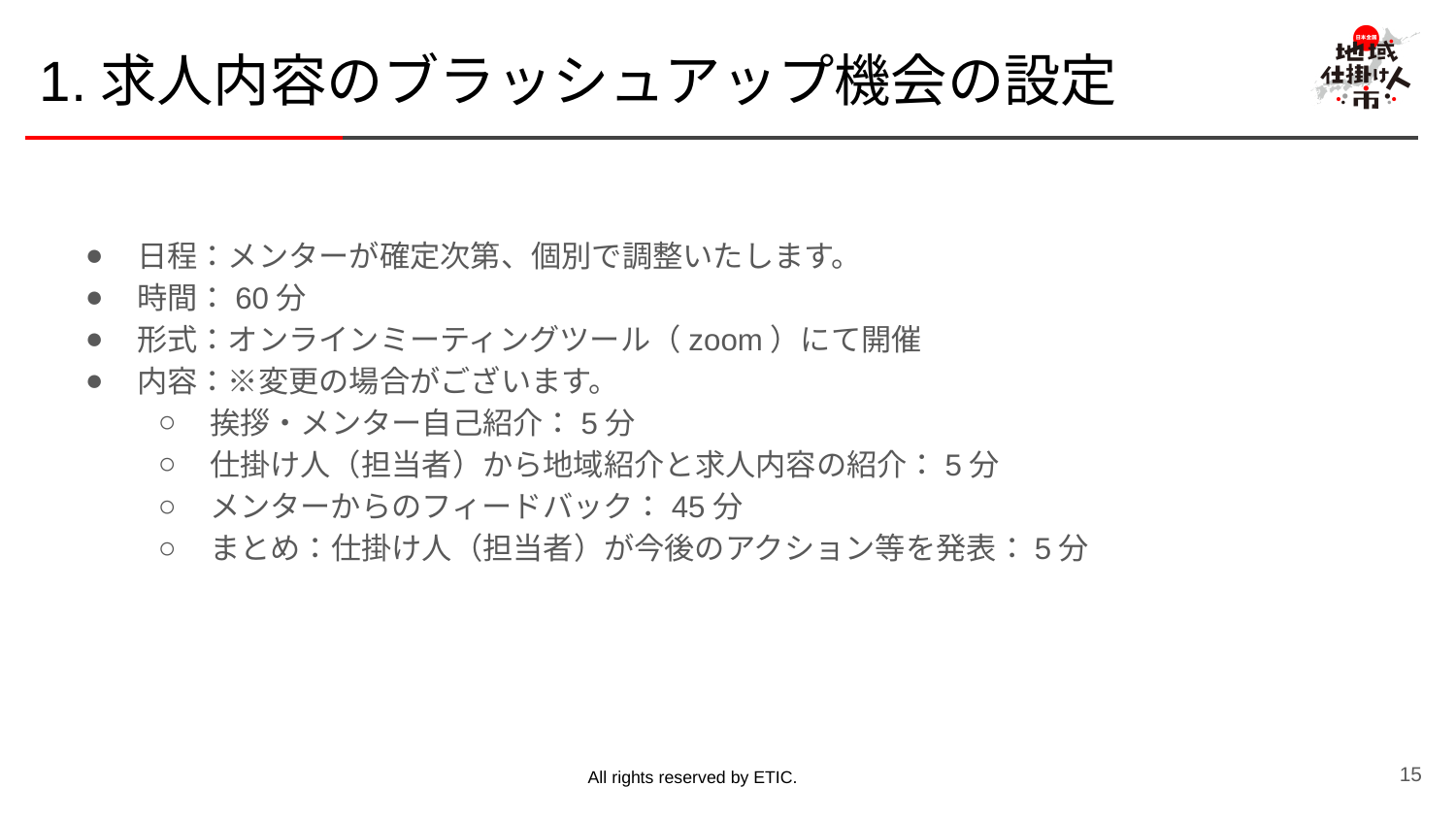

# 1.求人内容のブラッシュアップ機会の設定
日程：メンターが確定次第、個別で調整いたします。
時間：60分
形式：オンラインミーティングツール（zoom）にて開催
内容：※変更の場合がございます。
挨拶・メンター自己紹介：5分
仕掛け人（担当者）から地域紹介と求人内容の紹介：5分
メンターからのフィードバック：45分
まとめ：仕掛け人（担当者）が今後のアクション等を発表：5分
15